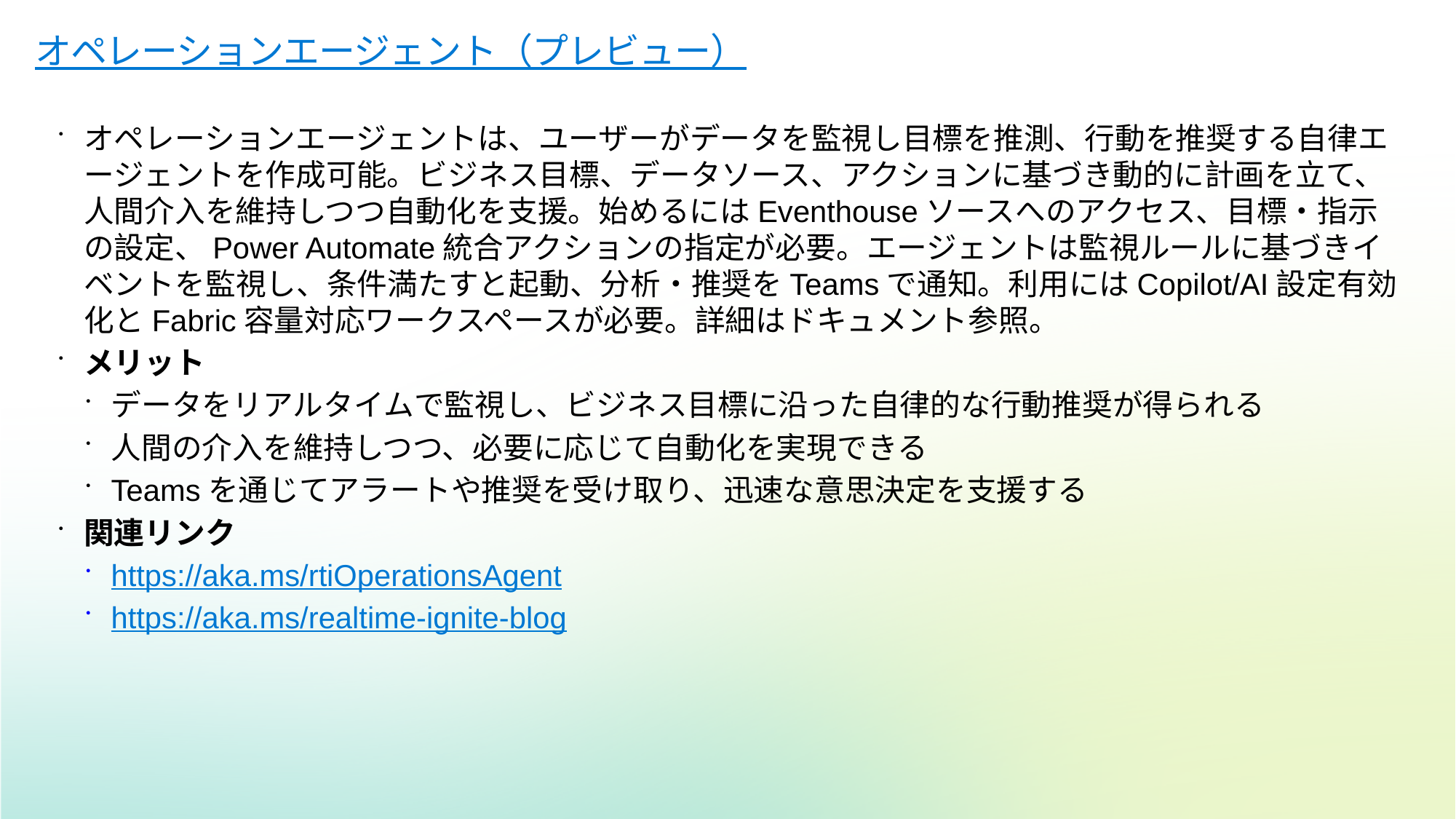

# オペレーションエージェント（プレビュー）
オペレーションエージェントは、ユーザーがデータを監視し目標を推測、行動を推奨する自律エージェントを作成可能。ビジネス目標、データソース、アクションに基づき動的に計画を立て、人間介入を維持しつつ自動化を支援。始めるにはEventhouseソースへのアクセス、目標・指示の設定、Power Automate統合アクションの指定が必要。エージェントは監視ルールに基づきイベントを監視し、条件満たすと起動、分析・推奨をTeamsで通知。利用にはCopilot/AI設定有効化とFabric容量対応ワークスペースが必要。詳細はドキュメント参照。
メリット
データをリアルタイムで監視し、ビジネス目標に沿った自律的な行動推奨が得られる
人間の介入を維持しつつ、必要に応じて自動化を実現できる
Teamsを通じてアラートや推奨を受け取り、迅速な意思決定を支援する
関連リンク
https://aka.ms/rtiOperationsAgent
https://aka.ms/realtime-ignite-blog